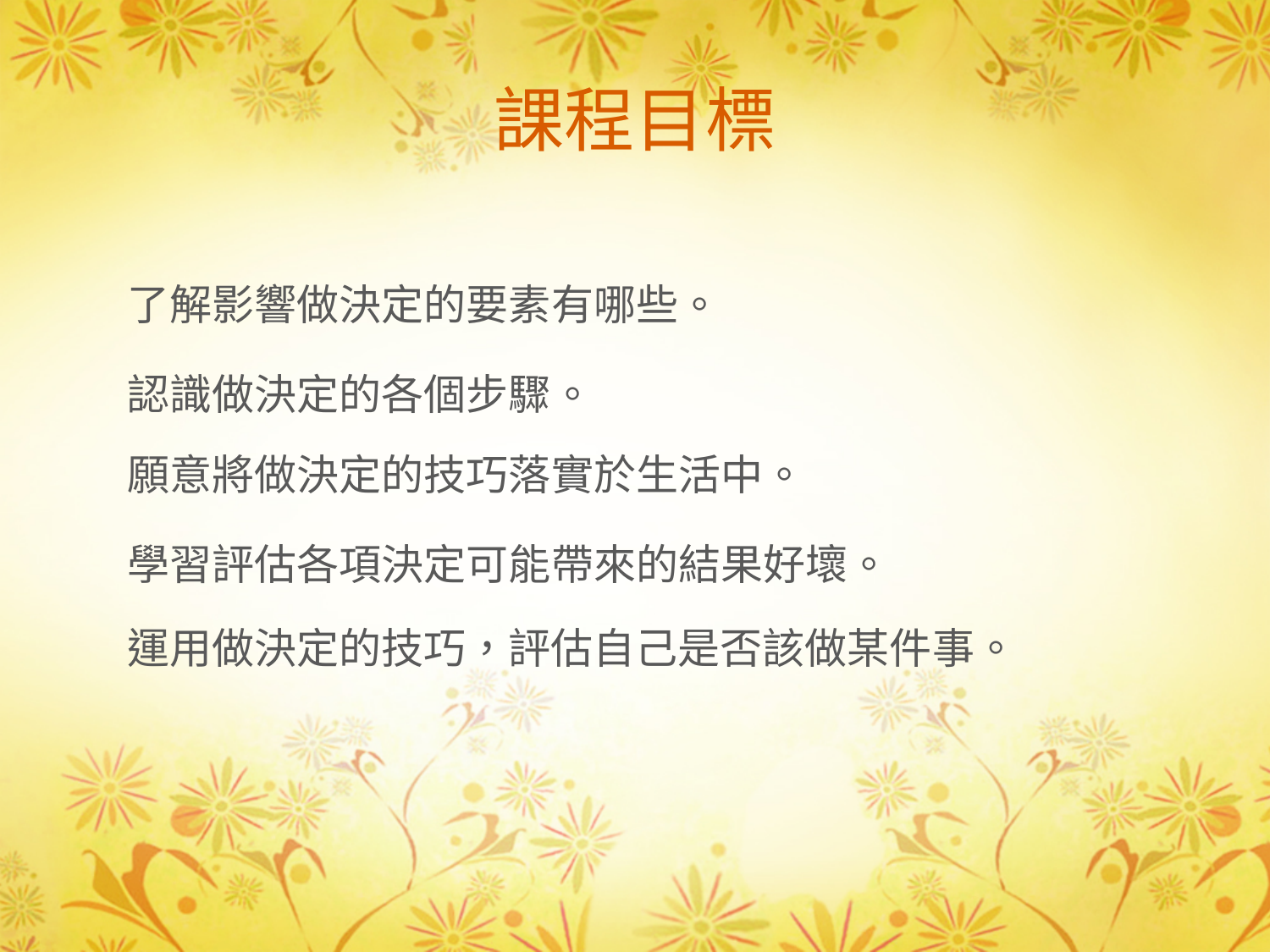

# 課程目標
了解影響做決定的要素有哪些。
認識做決定的各個步驟。
願意將做決定的技巧落實於生活中。
學習評估各項決定可能帶來的結果好壞。
運用做決定的技巧，評估自己是否該做某件事。